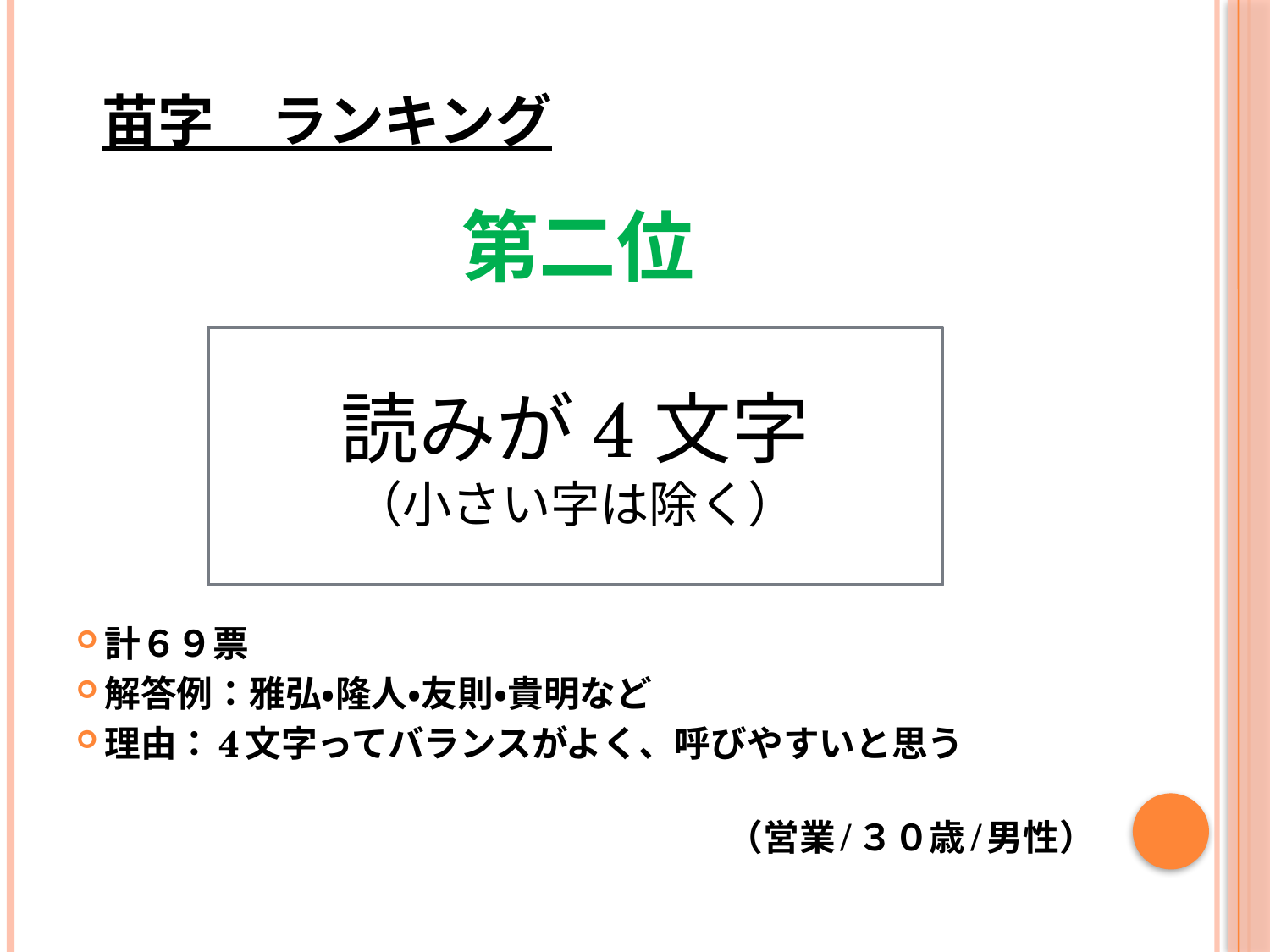

苗字　ランキング
# 第二位
読みが4文字
（小さい字は除く）
計６９票
解答例：雅弘・隆人・友則・貴明など
理由：4文字ってバランスがよく、呼びやすいと思う
　　　　　　　　　　　　　　　　　　（営業/３０歳/男性）